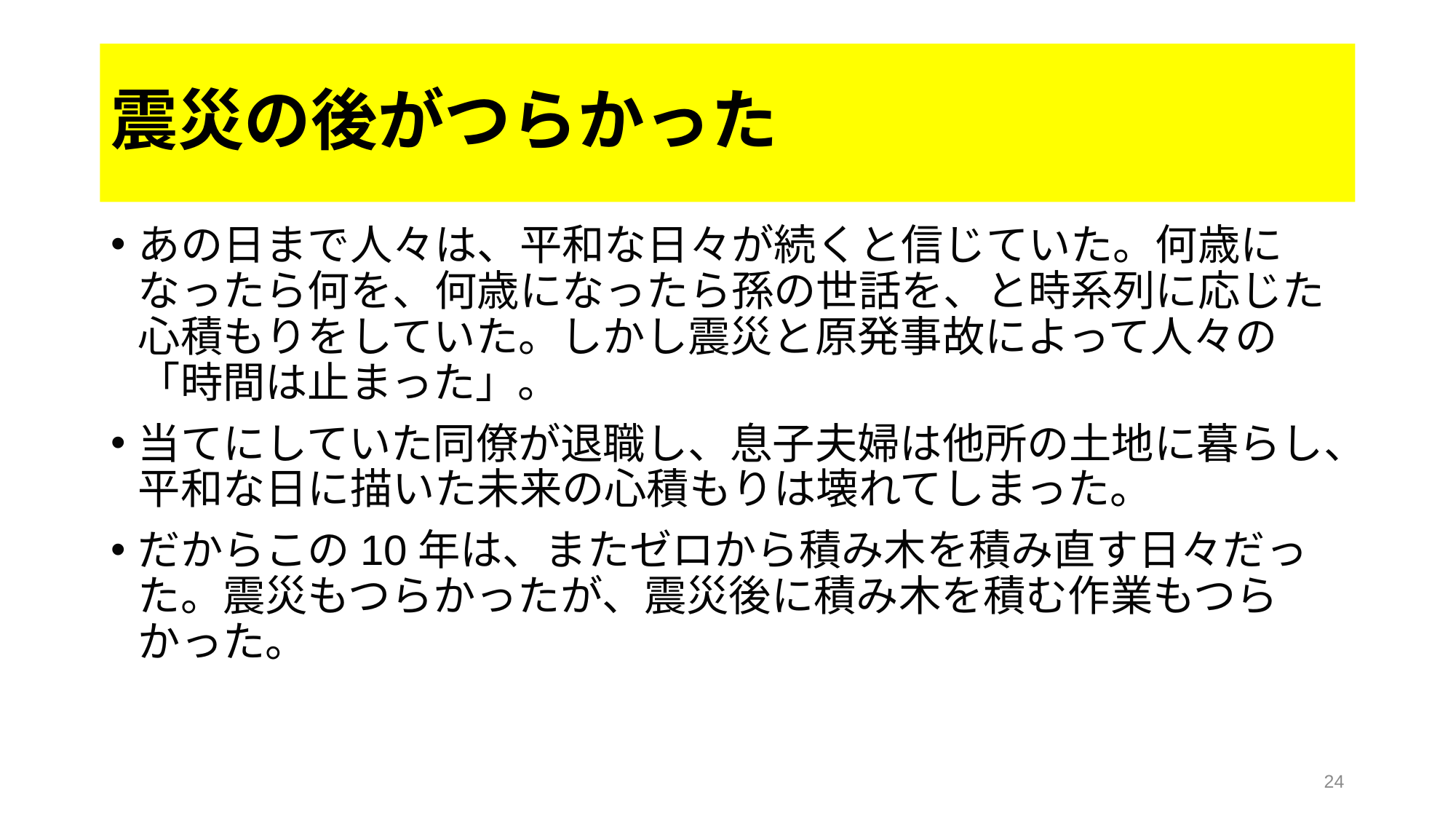

# 震災の後がつらかった
あの日まで人々は、平和な日々が続くと信じていた。何歳になったら何を、何歳になったら孫の世話を、と時系列に応じた心積もりをしていた。しかし震災と原発事故によって人々の「時間は止まった」。
当てにしていた同僚が退職し、息子夫婦は他所の土地に暮らし、平和な日に描いた未来の心積もりは壊れてしまった。
だからこの10年は、またゼロから積み木を積み直す日々だった。震災もつらかったが、震災後に積み木を積む作業もつらかった。
24